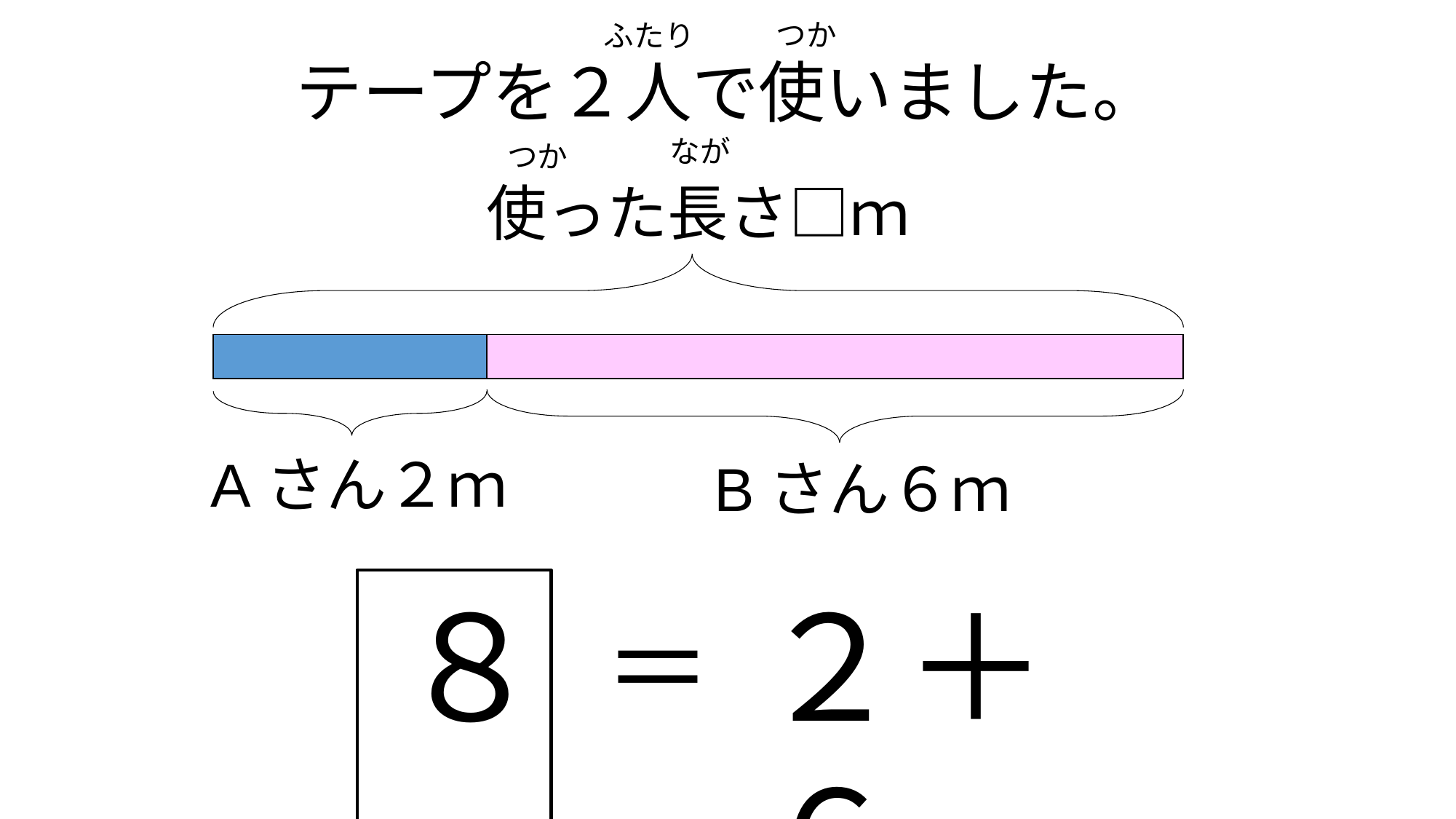

つか
ふたり
# テープを２人で使いました。

なが
つか
使った長さ□ｍ

|  |  |
| --- | --- |
Aさん２ｍ
Bさん６ｍ

８
２＋６
＝